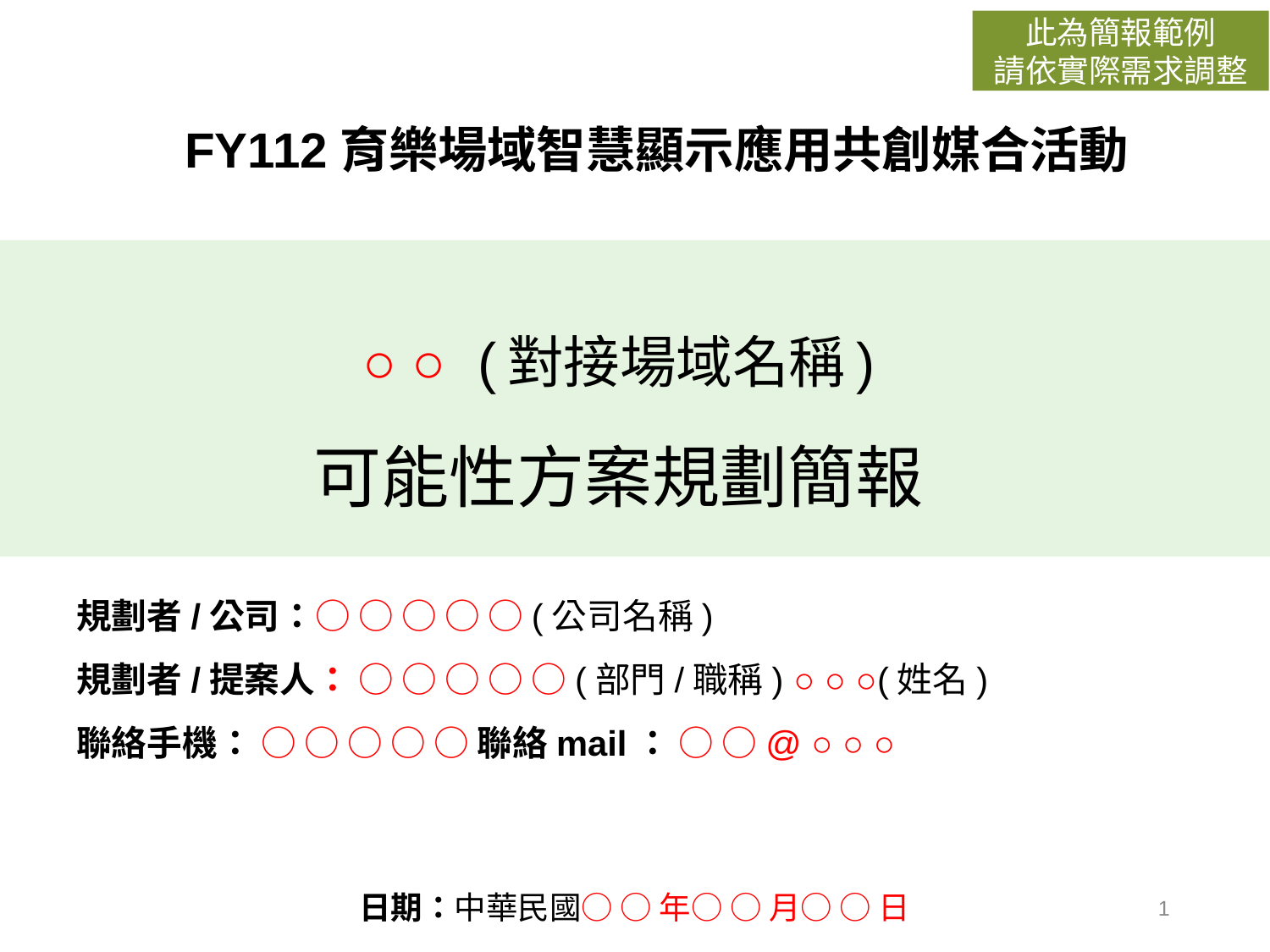

此為簡報範例
請依實際需求調整
FY112育樂場域智慧顯示應用共創媒合活動

# ○ ○  (對接場域名稱) 可能性方案規劃簡報
規劃者/公司：○ ○ ○ ○ ○(公司名稱)
規劃者/提案人： ○ ○ ○ ○ ○(部門/職稱) ○ ○ ○(姓名)
聯絡手機： ○ ○ ○ ○ ○ 聯絡mail： ○ ○@ ○ ○ ○
日期：中華民國○ ○ 年○ ○ 月○ ○ 日
1